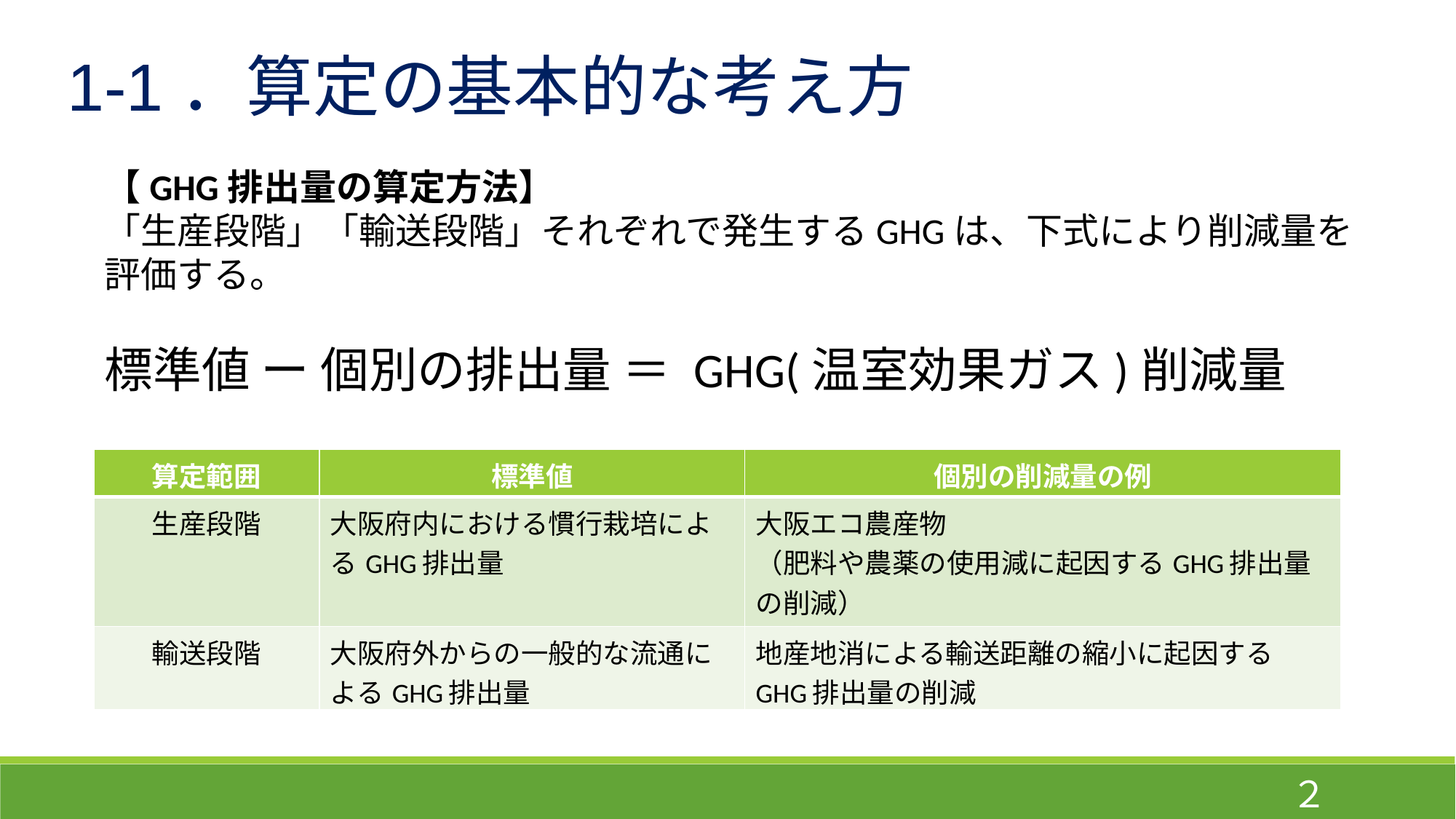

1-1．算定の基本的な考え方
【GHG排出量の算定方法】
「生産段階」「輸送段階」それぞれで発生するGHGは、下式により削減量を評価する。

標準値 ー 個別の排出量 ＝ GHG(温室効果ガス)削減量
| 算定範囲 | 標準値 | 個別の削減量の例 |
| --- | --- | --- |
| 生産段階 | 大阪府内における慣行栽培によるGHG排出量 | 大阪エコ農産物 （肥料や農薬の使用減に起因するGHG排出量の削減） |
| 輸送段階 | 大阪府外からの一般的な流通によるGHG排出量 | 地産地消による輸送距離の縮小に起因するGHG排出量の削減 |
２